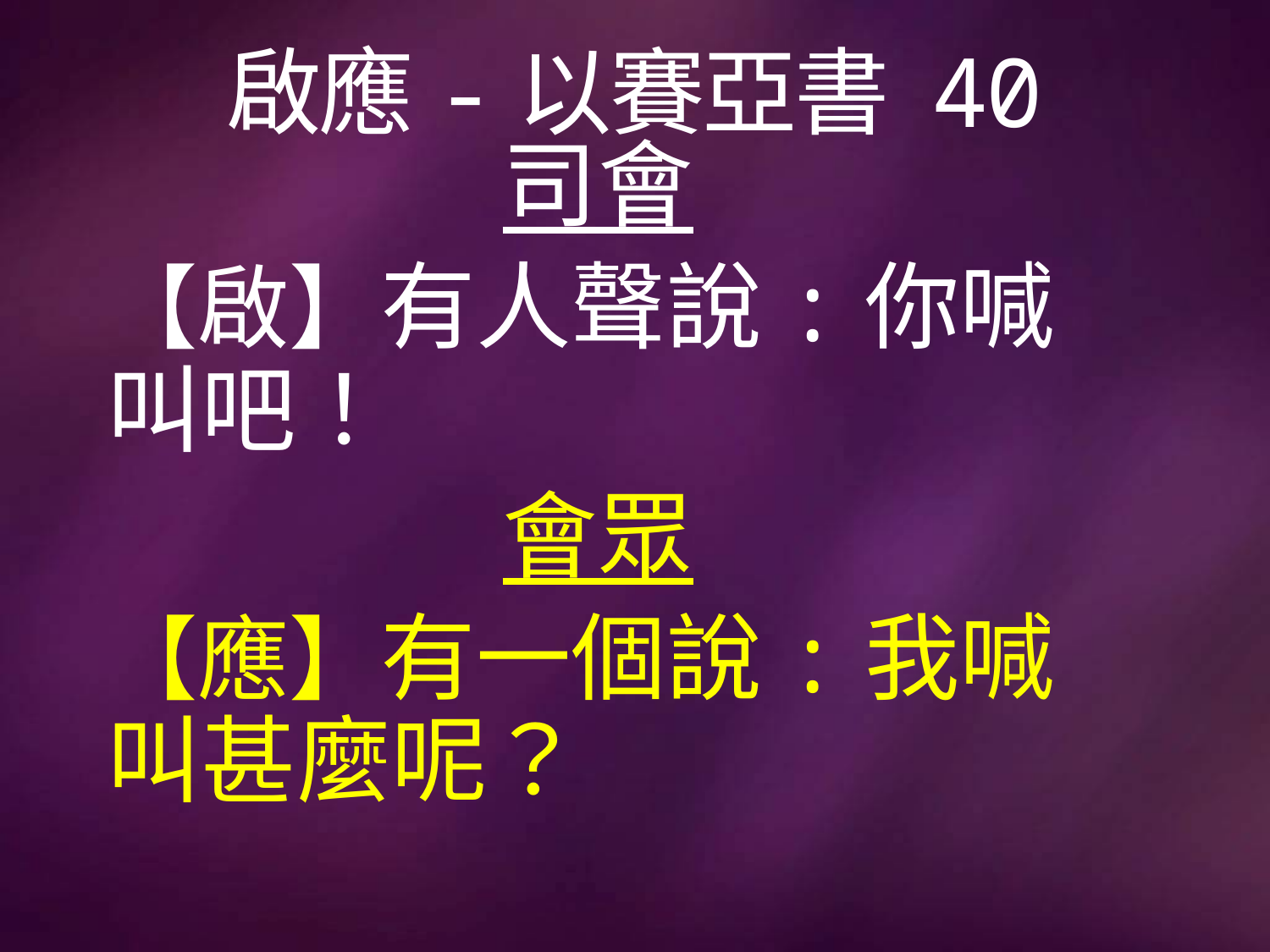

# 啟應-以賽亞書 40
司會
【啟】有人聲說:你喊叫吧！

會眾
【應】有一個說:我喊叫甚麼呢？